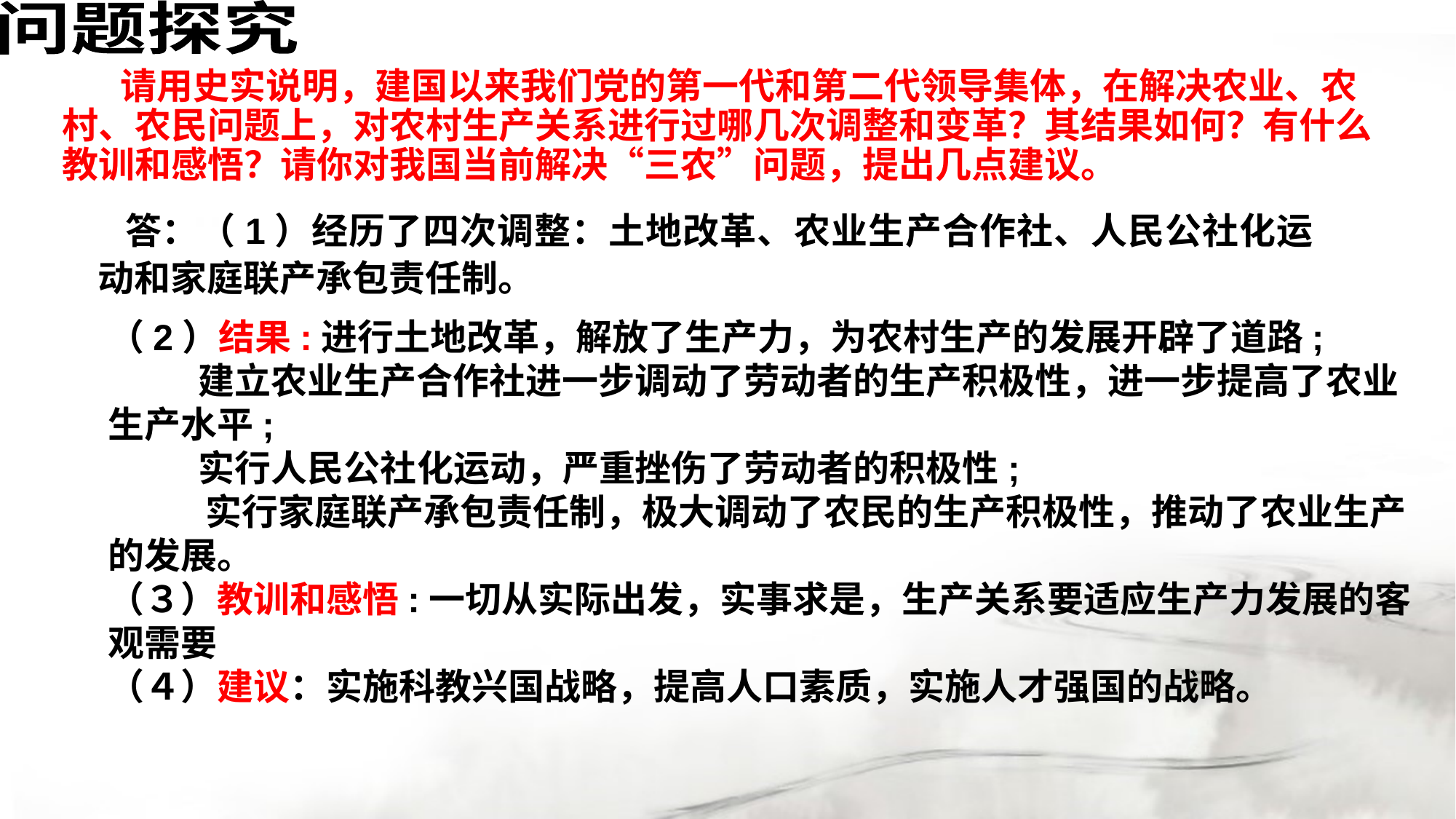

问题探究
# 请用史实说明，建国以来我们党的第一代和第二代领导集体，在解决农业、农村、农民问题上，对农村生产关系进行过哪几次调整和变革？其结果如何？有什么教训和感悟？请你对我国当前解决“三农”问题，提出几点建议。
  答：（1）经历了四次调整：土地改革、农业生产合作社、人民公社化运动和家庭联产承包责任制。
（2）结果:进行土地改革，解放了生产力，为农村生产的发展开辟了道路;
          建立农业生产合作社进一步调动了劳动者的生产积极性，进一步提高了农业生产水平;
          实行人民公社化运动，严重挫伤了劳动者的积极性;
　　   实行家庭联产承包责任制，极大调动了农民的生产积极性，推动了农业生产的发展。
（３）教训和感悟:一切从实际出发，实事求是，生产关系要适应生产力发展的客观需要
（４）建议：实施科教兴国战略，提高人口素质，实施人才强国的战略。